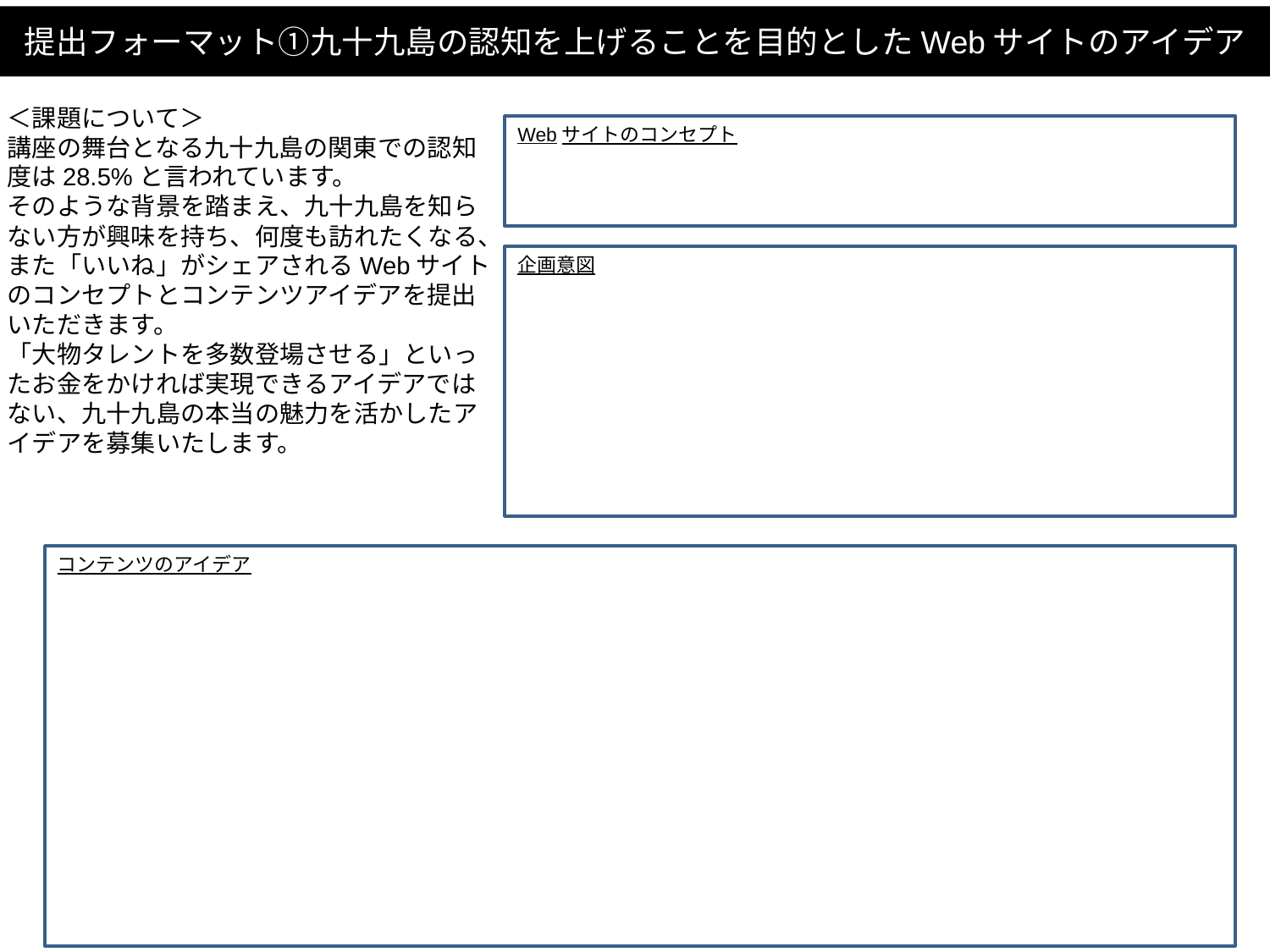

# 提出フォーマット①九十九島の認知を上げることを目的としたWebサイトのアイデア
＜課題について＞
講座の舞台となる九十九島の関東での認知度は28.5%と言われています。
そのような背景を踏まえ、九十九島を知らない方が興味を持ち、何度も訪れたくなる、また「いいね」がシェアされるWebサイトのコンセプトとコンテンツアイデアを提出いただきます。
「大物タレントを多数登場させる」といったお金をかければ実現できるアイデアではない、九十九島の本当の魅力を活かしたアイデアを募集いたします。

Webサイトのコンセプト

企画意図

コンテンツのアイデア